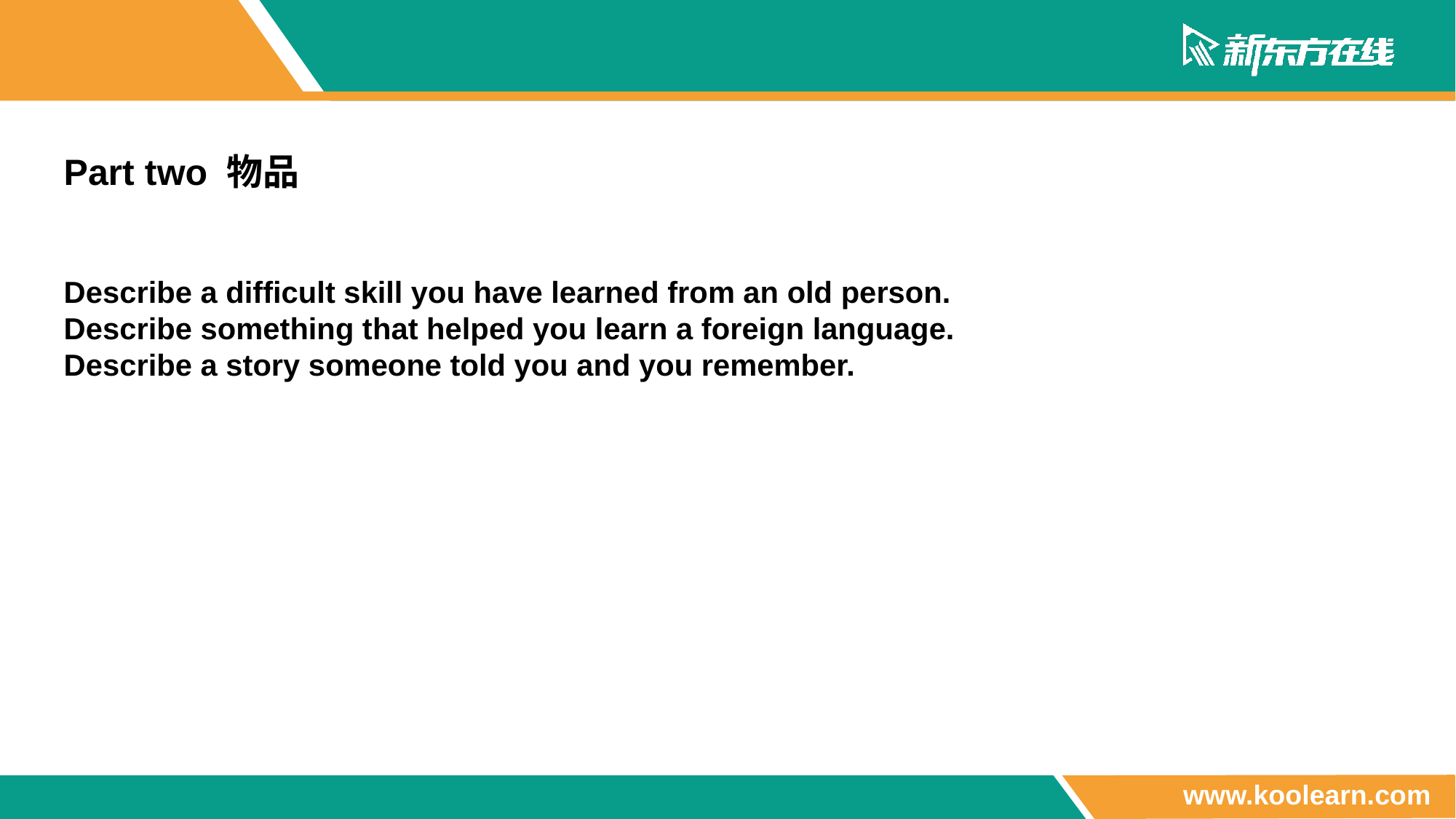

Part two 物品

Describe a difficult skill you have learned from an old person.
Describe something that helped you learn a foreign language.
Describe a story someone told you and you remember.